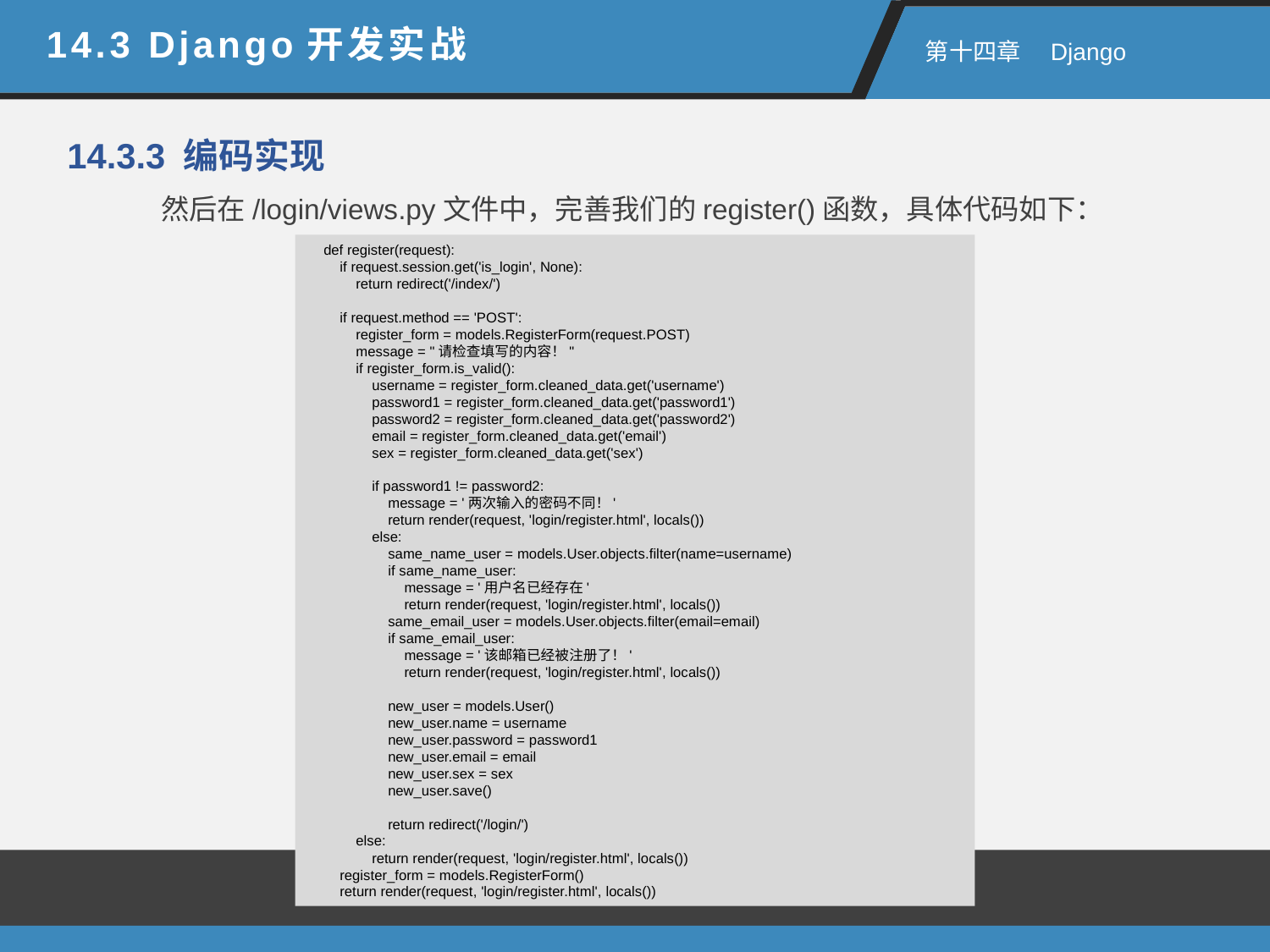

14.3 Django开发实战
  第十四章　Django
14.3.3 编码实现
然后在/login/views.py文件中，完善我们的register()函数，具体代码如下：
def register(request):
    if request.session.get('is_login', None):
        return redirect('/index/')

    if request.method == 'POST':
        register_form = models.RegisterForm(request.POST)
        message = "请检查填写的内容！"
        if register_form.is_valid():
            username = register_form.cleaned_data.get('username')
            password1 = register_form.cleaned_data.get('password1')
            password2 = register_form.cleaned_data.get('password2')
            email = register_form.cleaned_data.get('email')
            sex = register_form.cleaned_data.get('sex')

            if password1 != password2:
                message = '两次输入的密码不同！'
                return render(request, 'login/register.html', locals())
            else:
                same_name_user = models.User.objects.filter(name=username)
                if same_name_user:
                    message = '用户名已经存在'
                    return render(request, 'login/register.html', locals())
                same_email_user = models.User.objects.filter(email=email)
                if same_email_user:
                    message = '该邮箱已经被注册了！'
                    return render(request, 'login/register.html', locals())

                new_user = models.User()
                new_user.name = username
                new_user.password = password1
                new_user.email = email
                new_user.sex = sex
                new_user.save()

                return redirect('/login/')
        else:
            return render(request, 'login/register.html', locals())
    register_form = models.RegisterForm()
    return render(request, 'login/register.html', locals())